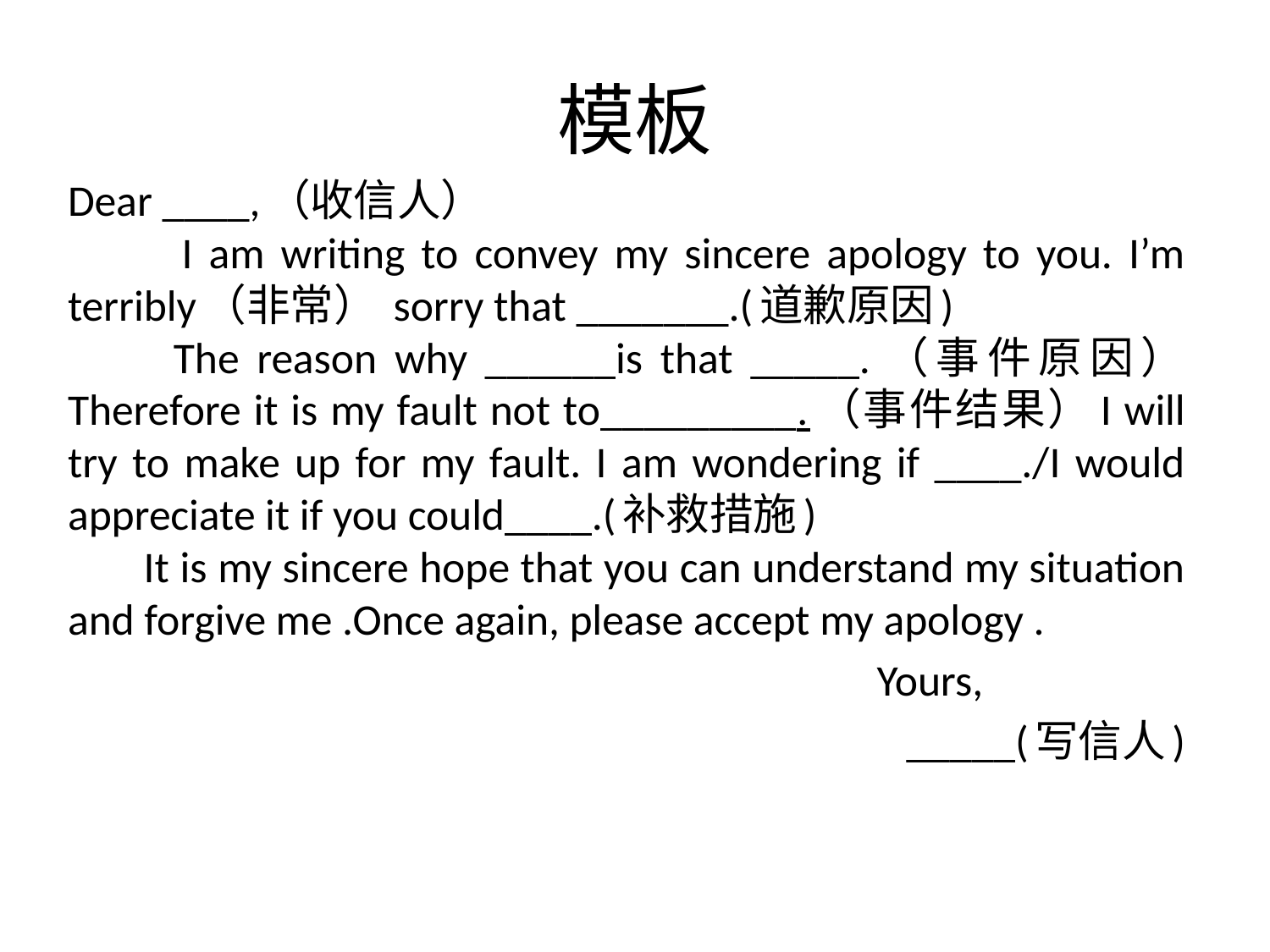

# 模板
Dear ____,（收信人）
       I am writing to convey my sincere apology to you. I’m terribly（非常） sorry that _______.(道歉原因)
      The reason why ______is that _____.（事件原因） Therefore it is my fault not to_________.（事件结果）I will try to make up for my fault. I am wondering if ____./I would appreciate it if you could____.(补救措施)
       It is my sincere hope that you can understand my situation and forgive me .Once again, please accept my apology .
                                                             Yours,
_____(写信人)